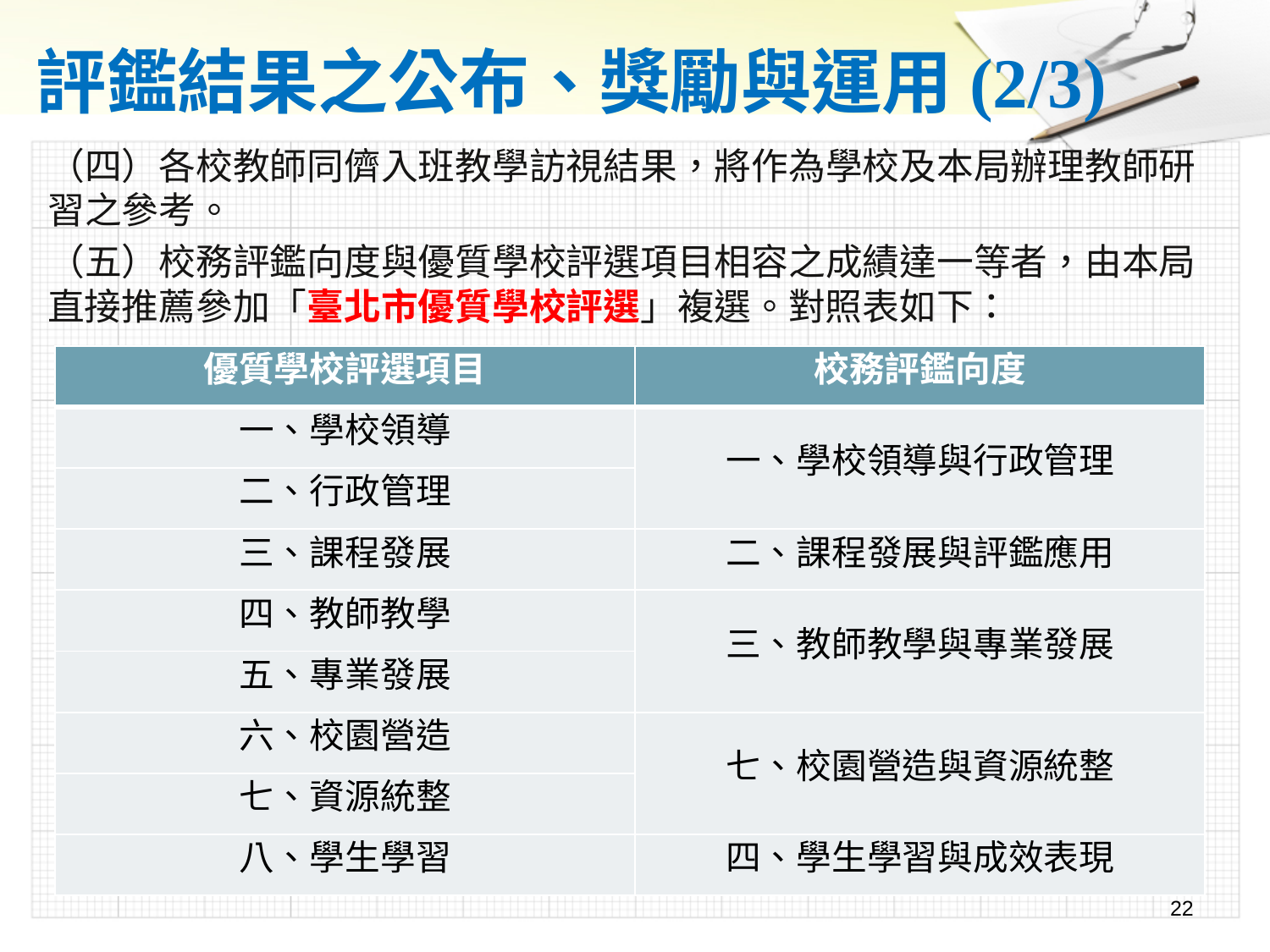

# 評鑑結果之公布、獎勵與運用(2/3)
（四）各校教師同儕入班教學訪視結果，將作為學校及本局辦理教師研習之參考。
（五）校務評鑑向度與優質學校評選項目相容之成績達一等者，由本局直接推薦參加「臺北市優質學校評選」複選。對照表如下：

| 優質學校評選項目 | 校務評鑑向度 |
| --- | --- |
| 一、學校領導 | 一、學校領導與行政管理 |
| 二、行政管理 |  |
| 三、課程發展 | 二、課程發展與評鑑應用 |
| 四、教師教學 | 三、教師教學與專業發展 |
| 五、專業發展 |  |
| 六、校園營造 | 七、校園營造與資源統整 |
| 七、資源統整 |  |
| 八、學生學習 | 四、學生學習與成效表現 |
22